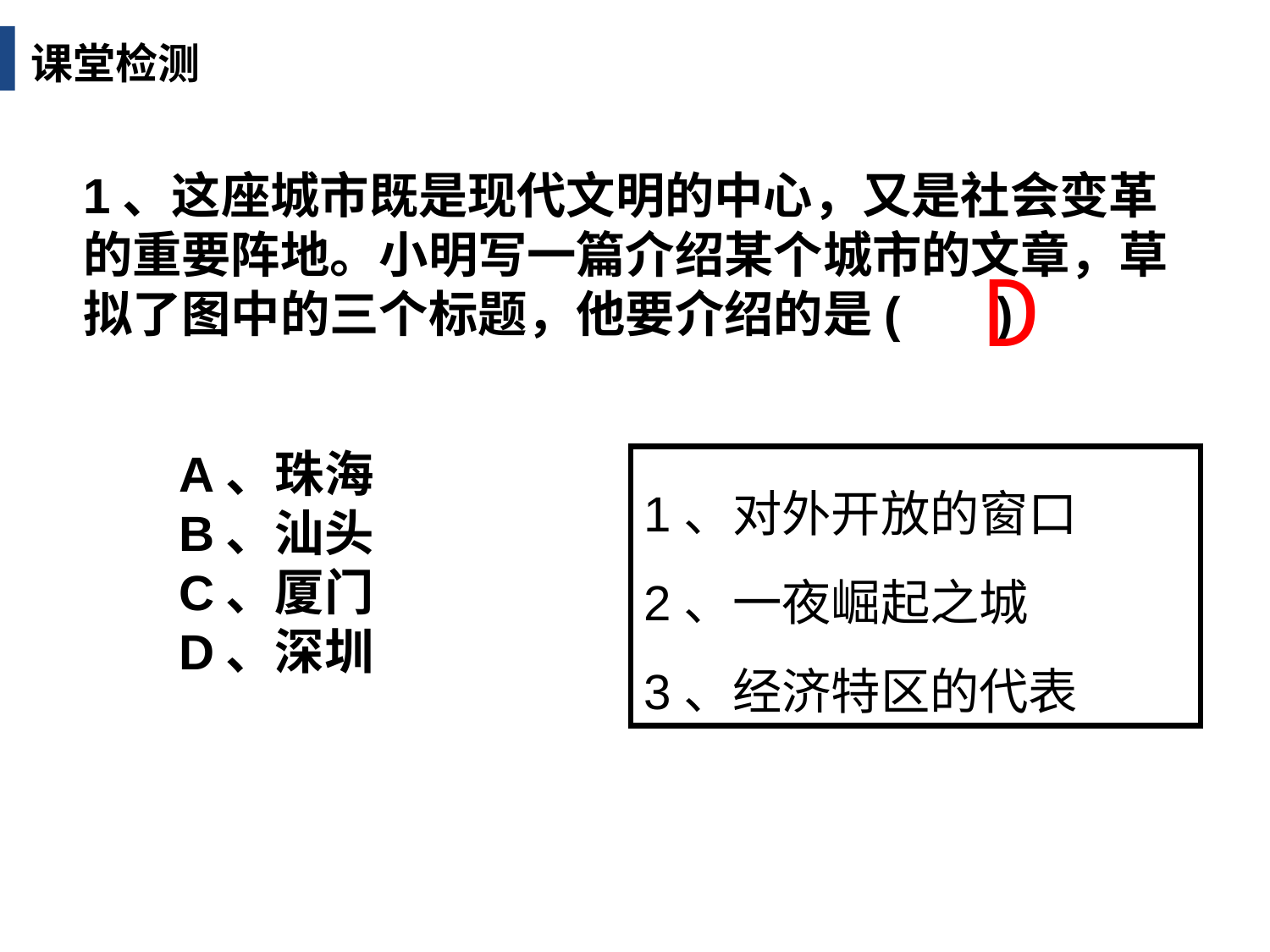

课堂检测
1、这座城市既是现代文明的中心，又是社会变革的重要阵地。小明写一篇介绍某个城市的文章，草拟了图中的三个标题，他要介绍的是(       )
D
A、珠海
B、汕头
C、厦门
D、深圳
1、对外开放的窗口
2、一夜崛起之城
3、经济特区的代表